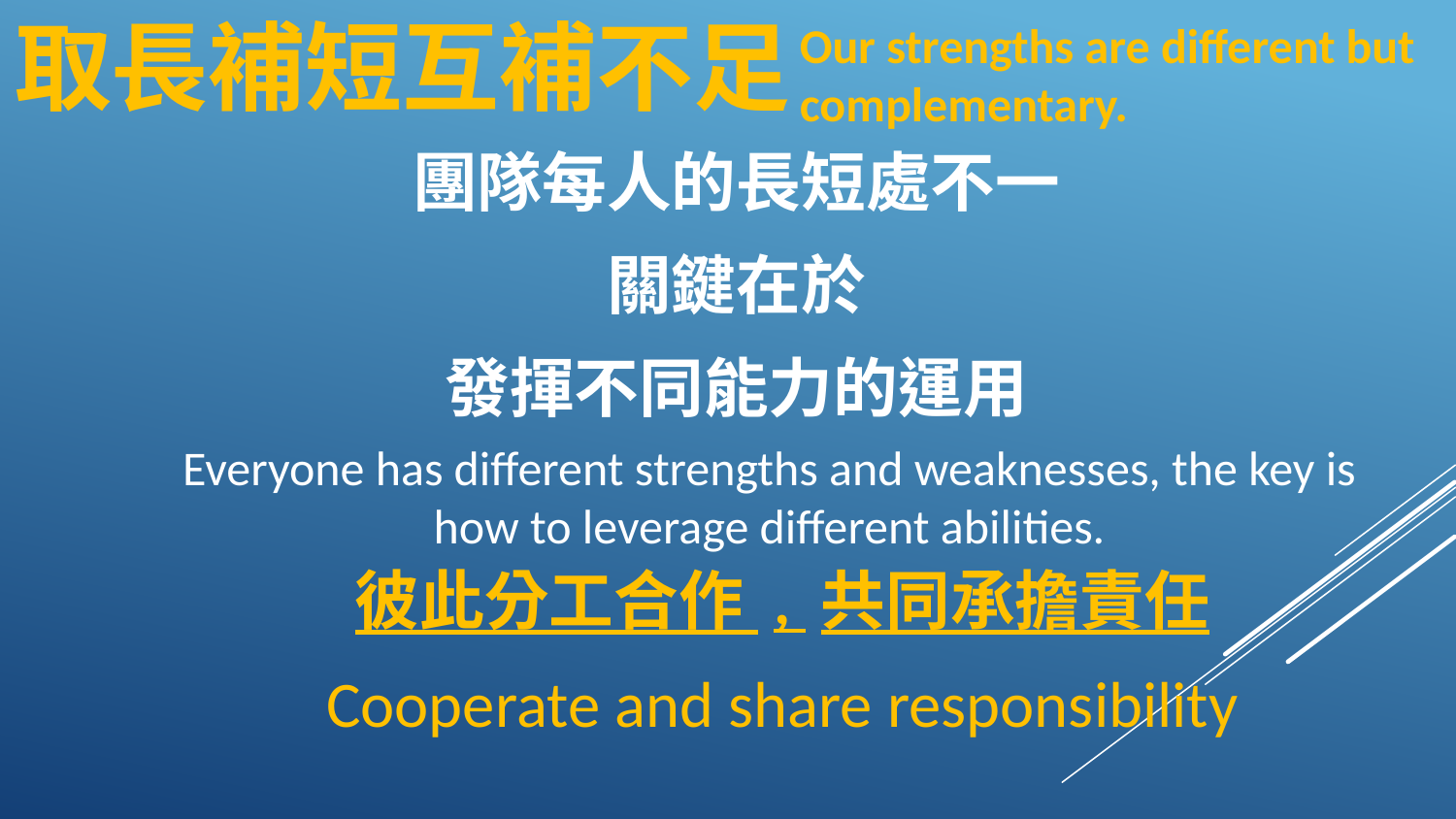

# 取長補短互補不足
Our strengths are different but complementary.
團隊每人的長短處不一
關鍵在於
發揮不同能力的運用
彼此分工合作 , 共同承擔責任
Cooperate and share responsibility
Everyone has different strengths and weaknesses, the key is how to leverage different abilities.